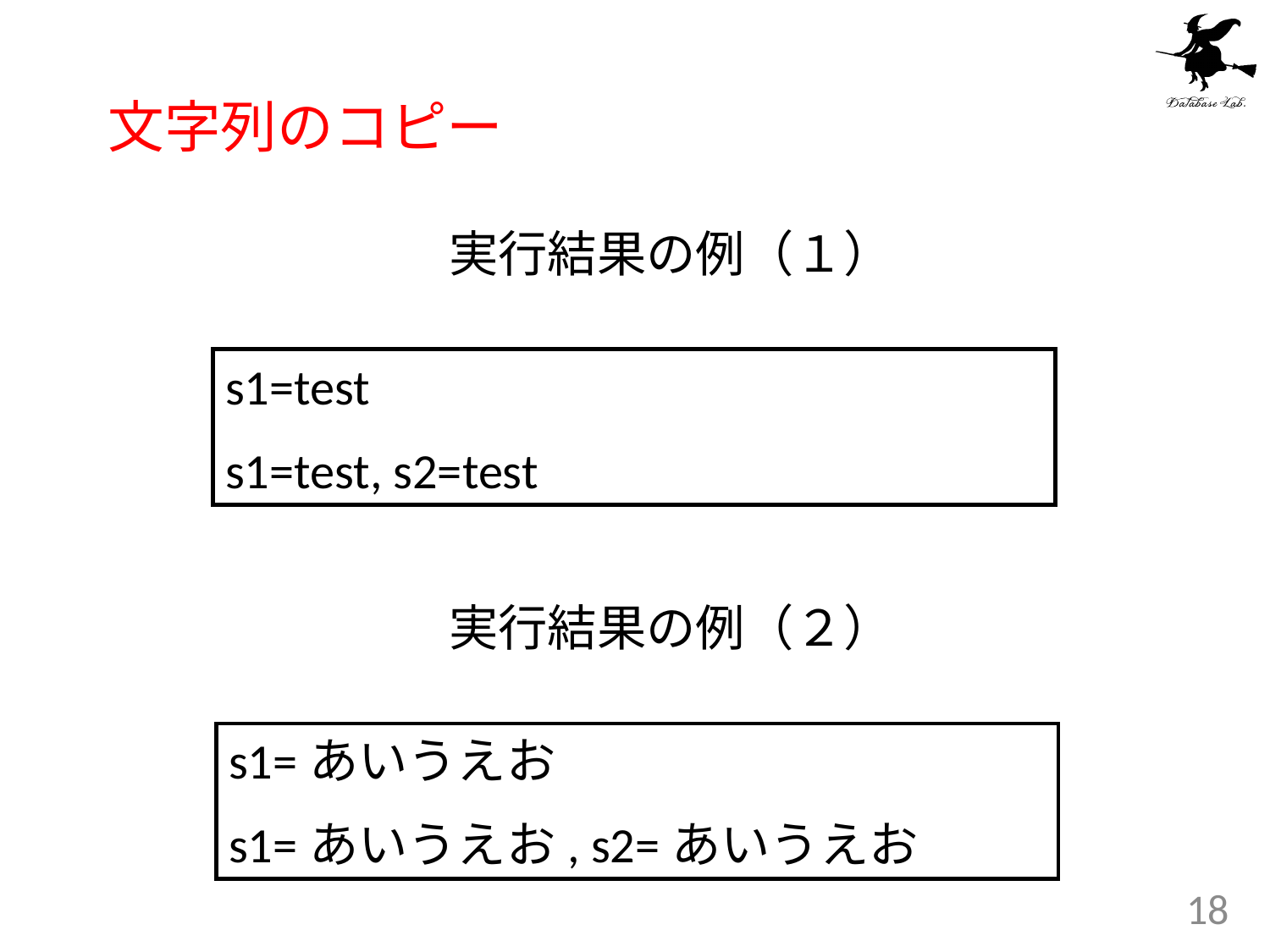

# 文字列のコピー
実行結果の例（１）
s1=test
s1=test, s2=test
実行結果の例（２）
s1=あいうえお
s1=あいうえお, s2=あいうえお
18